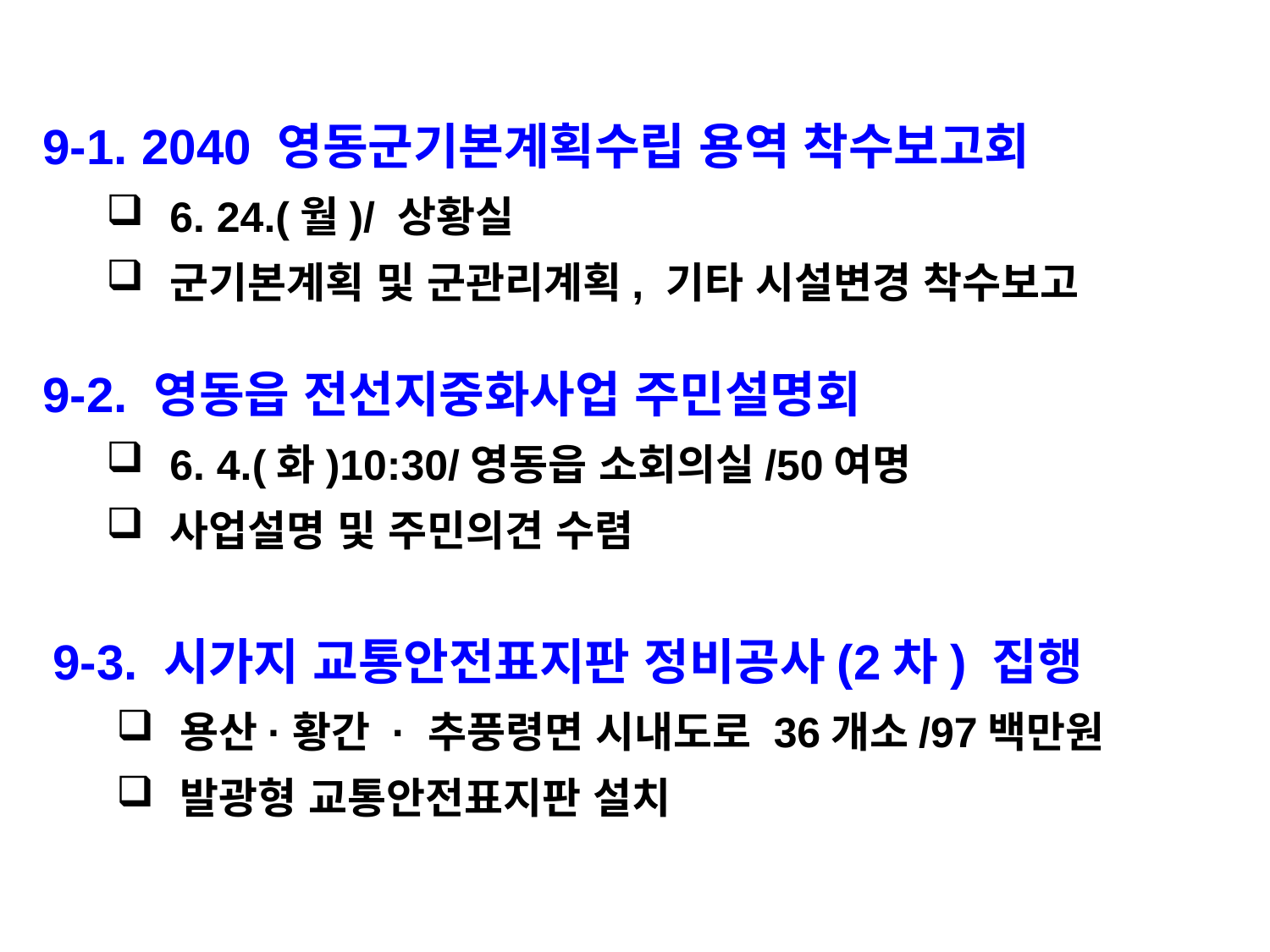

9-1. 2040 영동군기본계획수립 용역 착수보고회
6. 24.(월)/ 상황실
군기본계획 및 군관리계획, 기타 시설변경 착수보고

9-2. 영동읍 전선지중화사업 주민설명회
6. 4.(화)10:30/영동읍 소회의실/50여명
사업설명 및 주민의견 수렴

9-3. 시가지 교통안전표지판 정비공사(2차) 집행
용산·황간 · 추풍령면 시내도로 36개소/97백만원
발광형 교통안전표지판 설치